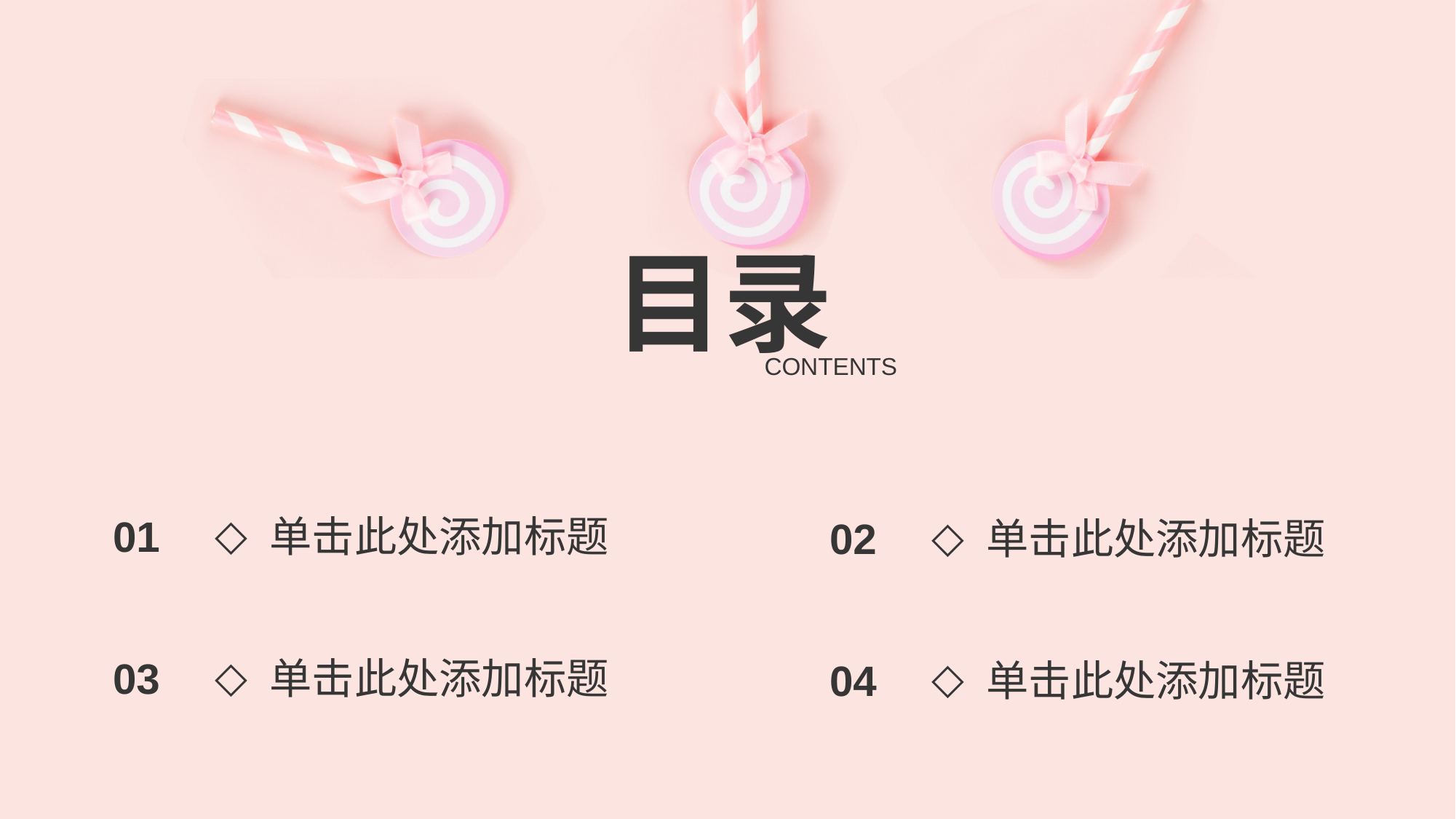

目录
CONTENTS
单击此处添加标题
01
单击此处添加标题
02
单击此处添加标题
03
04
单击此处添加标题